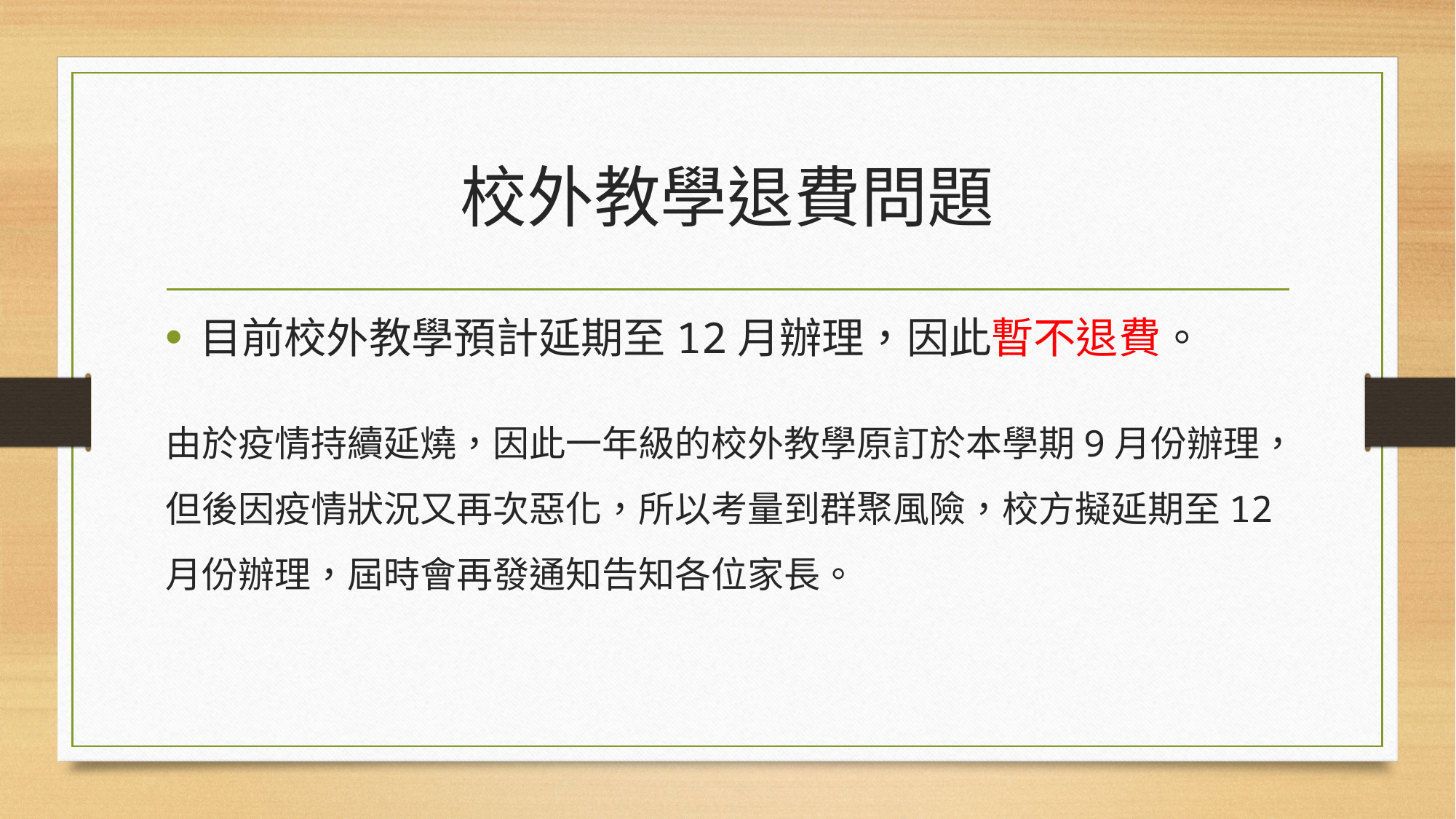

# 校外教學退費問題
目前校外教學預計延期至12月辦理，因此暫不退費。
由於疫情持續延燒，因此一年級的校外教學原訂於本學期9月份辦理，但後因疫情狀況又再次惡化，所以考量到群聚風險，校方擬延期至12月份辦理，屆時會再發通知告知各位家長。